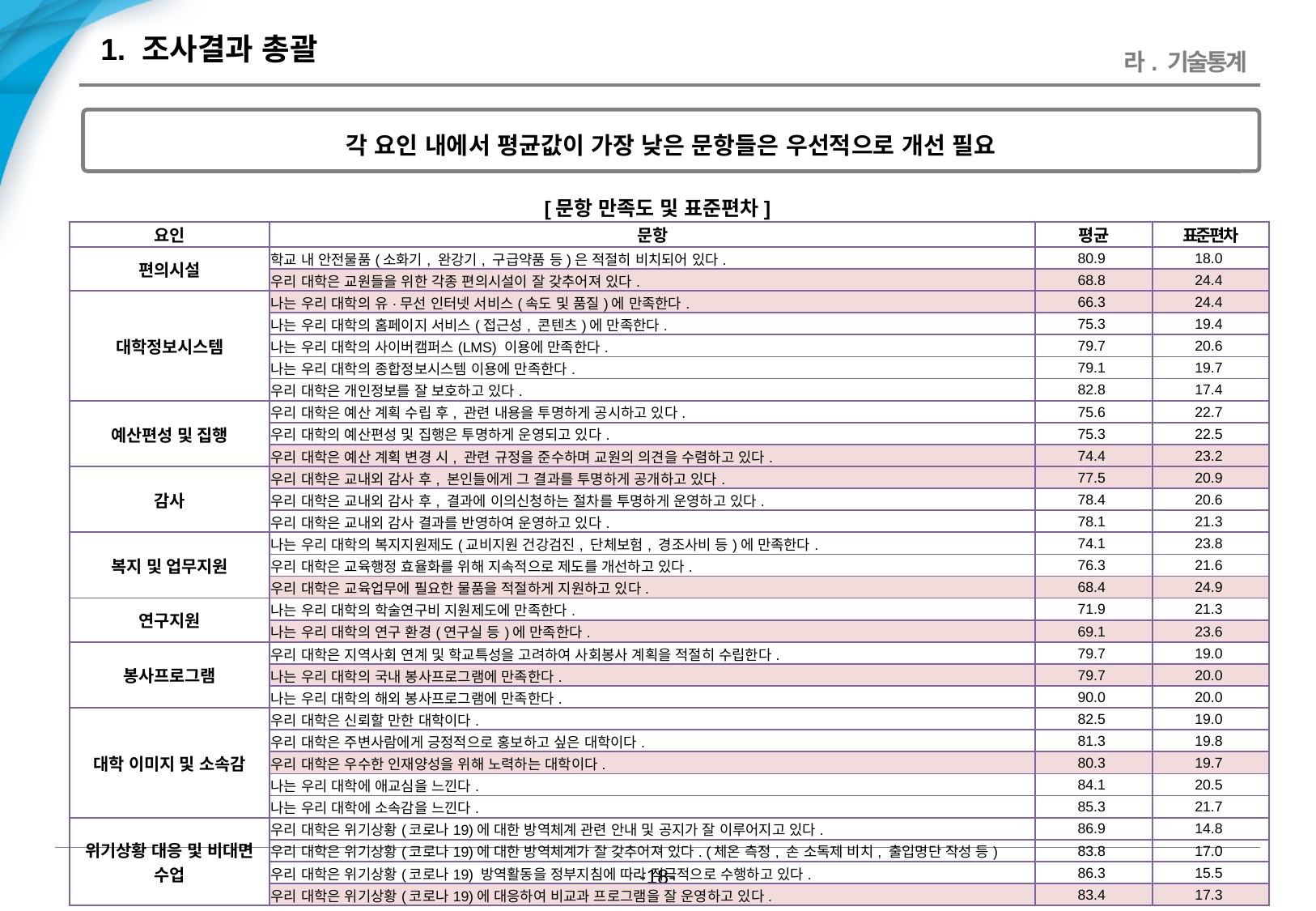

# 1. 조사결과 총괄
라. 기술통계
각 요인 내에서 평균값이 가장 낮은 문항들은 우선적으로 개선 필요
[문항 만족도 및 표준편차]
| 요인 | 문항 | 평균 | 표준편차 |
| --- | --- | --- | --- |
| 편의시설 | 학교 내 안전물품(소화기, 완강기, 구급약품 등)은 적절히 비치되어 있다. | 80.9 | 18.0 |
|  | 우리 대학은 교원들을 위한 각종 편의시설이 잘 갖추어져 있다. | 68.8 | 24.4 |
| 대학정보시스템 | 나는 우리 대학의 유·무선 인터넷 서비스(속도 및 품질)에 만족한다. | 66.3 | 24.4 |
|  | 나는 우리 대학의 홈페이지 서비스(접근성, 콘텐츠)에 만족한다. | 75.3 | 19.4 |
|  | 나는 우리 대학의 사이버캠퍼스(LMS) 이용에 만족한다. | 79.7 | 20.6 |
|  | 나는 우리 대학의 종합정보시스템 이용에 만족한다. | 79.1 | 19.7 |
|  | 우리 대학은 개인정보를 잘 보호하고 있다. | 82.8 | 17.4 |
| 예산편성 및 집행 | 우리 대학은 예산 계획 수립 후, 관련 내용을 투명하게 공시하고 있다. | 75.6 | 22.7 |
|  | 우리 대학의 예산편성 및 집행은 투명하게 운영되고 있다. | 75.3 | 22.5 |
|  | 우리 대학은 예산 계획 변경 시, 관련 규정을 준수하며 교원의 의견을 수렴하고 있다. | 74.4 | 23.2 |
| 감사 | 우리 대학은 교내외 감사 후, 본인들에게 그 결과를 투명하게 공개하고 있다. | 77.5 | 20.9 |
|  | 우리 대학은 교내외 감사 후, 결과에 이의신청하는 절차를 투명하게 운영하고 있다. | 78.4 | 20.6 |
|  | 우리 대학은 교내외 감사 결과를 반영하여 운영하고 있다. | 78.1 | 21.3 |
| 복지 및 업무지원 | 나는 우리 대학의 복지지원제도(교비지원 건강검진, 단체보험, 경조사비 등)에 만족한다. | 74.1 | 23.8 |
|  | 우리 대학은 교육행정 효율화를 위해 지속적으로 제도를 개선하고 있다. | 76.3 | 21.6 |
|  | 우리 대학은 교육업무에 필요한 물품을 적절하게 지원하고 있다. | 68.4 | 24.9 |
| 연구지원 | 나는 우리 대학의 학술연구비 지원제도에 만족한다. | 71.9 | 21.3 |
|  | 나는 우리 대학의 연구 환경(연구실 등)에 만족한다. | 69.1 | 23.6 |
| 봉사프로그램 | 우리 대학은 지역사회 연계 및 학교특성을 고려하여 사회봉사 계획을 적절히 수립한다. | 79.7 | 19.0 |
|  | 나는 우리 대학의 국내 봉사프로그램에 만족한다. | 79.7 | 20.0 |
|  | 나는 우리 대학의 해외 봉사프로그램에 만족한다. | 90.0 | 20.0 |
| 대학 이미지 및 소속감 | 우리 대학은 신뢰할 만한 대학이다. | 82.5 | 19.0 |
|  | 우리 대학은 주변사람에게 긍정적으로 홍보하고 싶은 대학이다. | 81.3 | 19.8 |
|  | 우리 대학은 우수한 인재양성을 위해 노력하는 대학이다. | 80.3 | 19.7 |
|  | 나는 우리 대학에 애교심을 느낀다. | 84.1 | 20.5 |
|  | 나는 우리 대학에 소속감을 느낀다. | 85.3 | 21.7 |
| 위기상황 대응 및 비대면 수업 | 우리 대학은 위기상황(코로나19)에 대한 방역체계 관련 안내 및 공지가 잘 이루어지고 있다. | 86.9 | 14.8 |
|  | 우리 대학은 위기상황(코로나19)에 대한 방역체계가 잘 갖추어져 있다. (체온 측정, 손 소독제 비치, 출입명단 작성 등) | 83.8 | 17.0 |
|  | 우리 대학은 위기상황(코로나19) 방역활동을 정부지침에 따라 적극적으로 수행하고 있다. | 86.3 | 15.5 |
|  | 우리 대학은 위기상황(코로나19)에 대응하여 비교과 프로그램을 잘 운영하고 있다. | 83.4 | 17.3 |
-18-